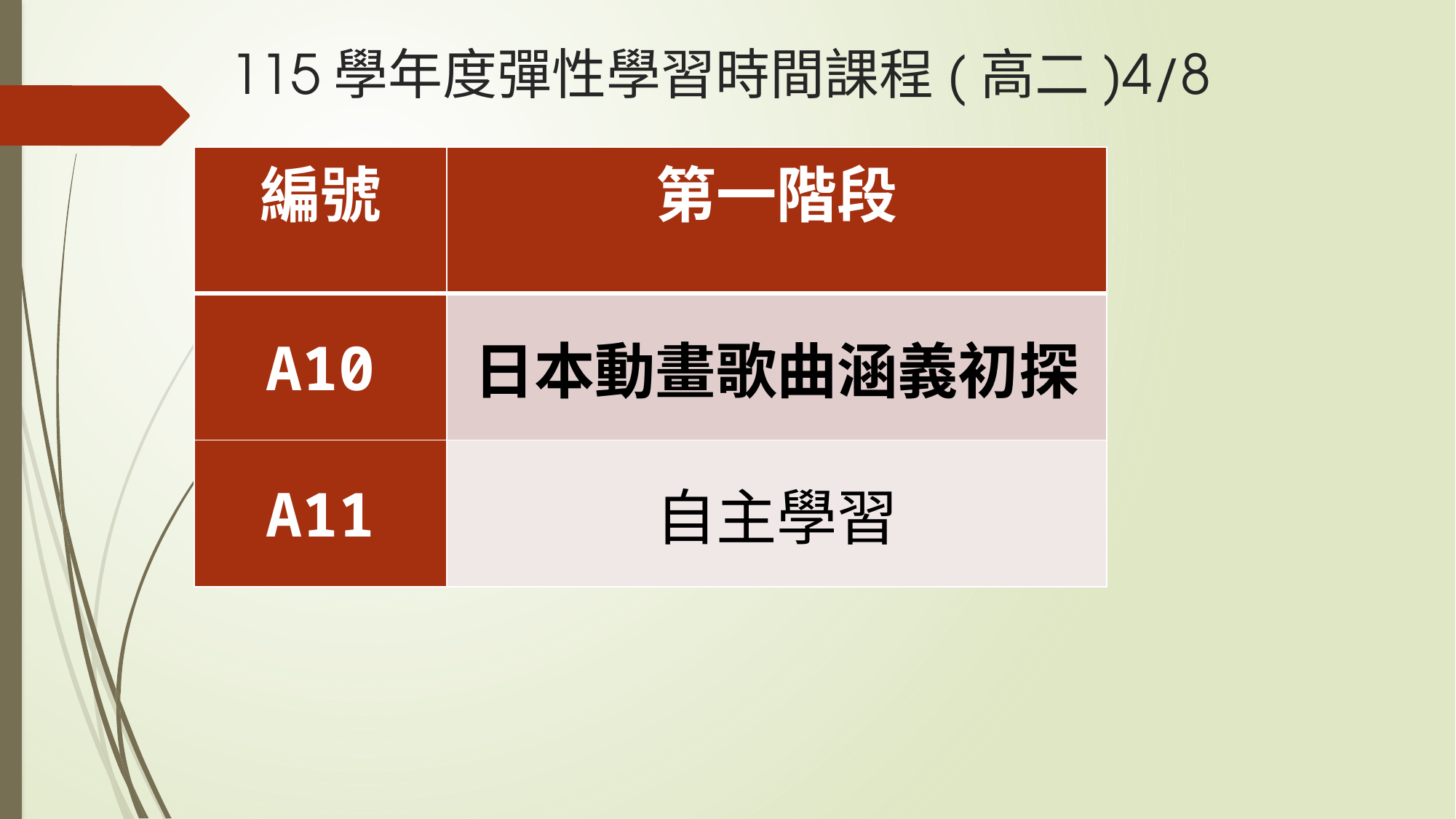

# 115學年度彈性學習時間課程(高二)4/8
| 編號 | 第一階段 |
| --- | --- |
| A10 | 日本動畫歌曲涵義初探 |
| A11 | 自主學習 |